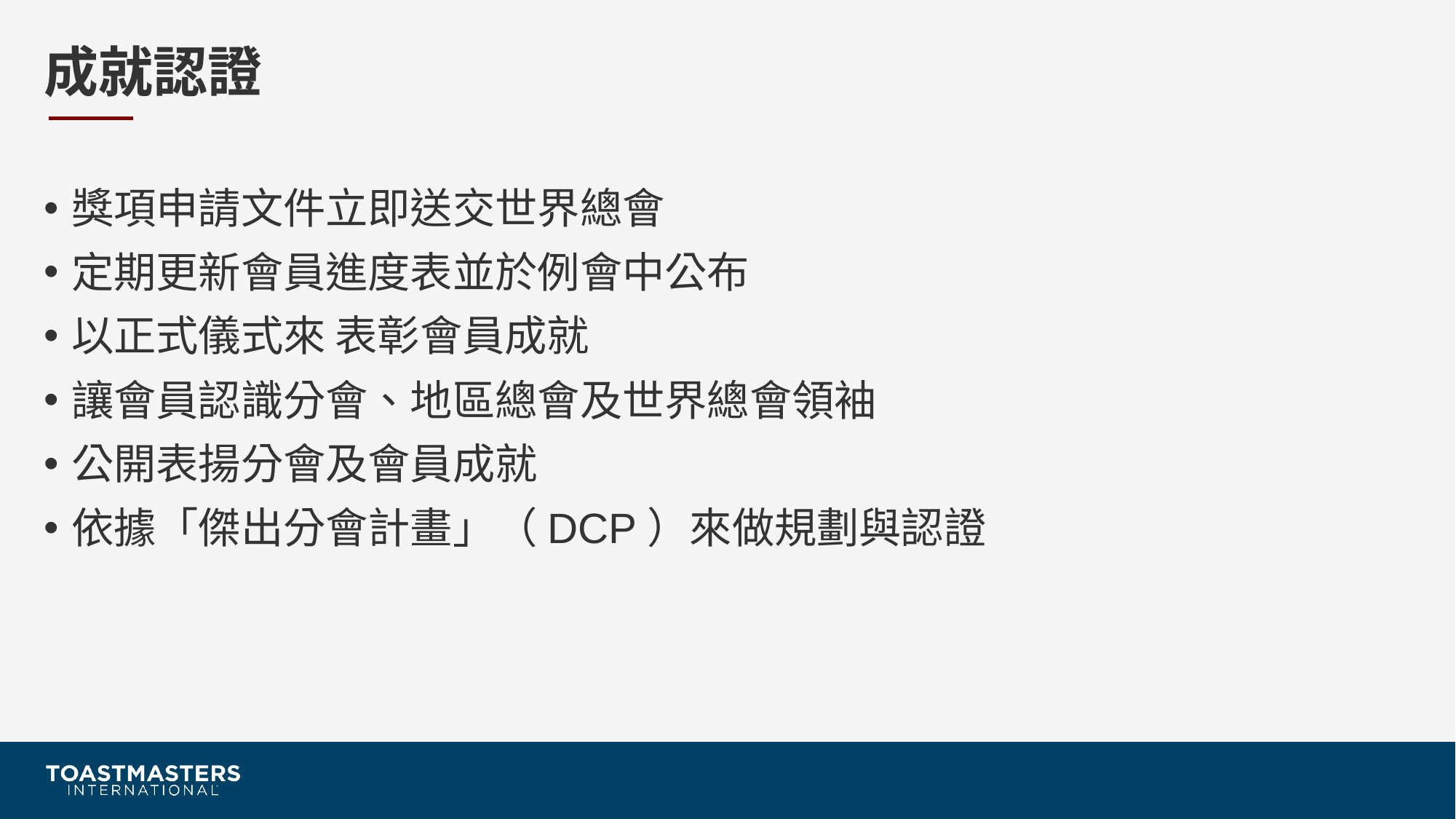

# 成就認證
獎項申請文件立即送交世界總會
定期更新會員進度表並於例會中公布
以正式儀式來 表彰會員成就
讓會員認識分會、地區總會及世界總會領袖
公開表揚分會及會員成就
依據「傑出分會計畫」（DCP）來做規劃與認證